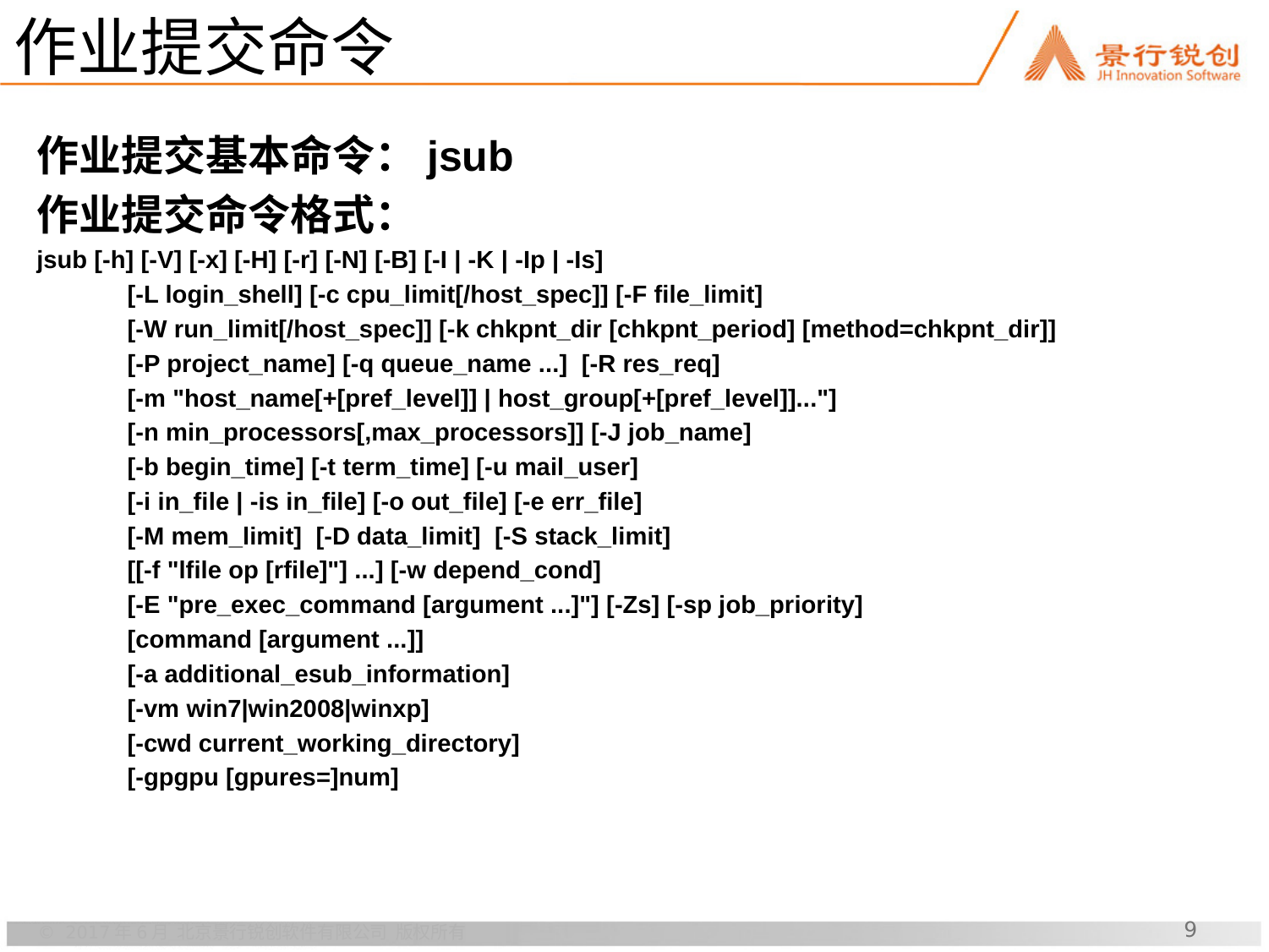

# 作业提交命令
作业提交基本命令：jsub
作业提交命令格式：
jsub [-h] [-V] [-x] [-H] [-r] [-N] [-B] [-I | -K | -Ip | -Is]
             [-L login_shell] [-c cpu_limit[/host_spec]] [-F file_limit]
             [-W run_limit[/host_spec]] [-k chkpnt_dir [chkpnt_period] [method=chkpnt_dir]]
             [-P project_name] [-q queue_name ...]  [-R res_req]
             [-m "host_name[+[pref_level]] | host_group[+[pref_level]]..."]
             [-n min_processors[,max_processors]] [-J job_name]
             [-b begin_time] [-t term_time] [-u mail_user]
             [-i in_file | -is in_file] [-o out_file] [-e err_file]
             [-M mem_limit]  [-D data_limit]  [-S stack_limit]
             [[-f "lfile op [rfile]"] ...] [-w depend_cond]
             [-E "pre_exec_command [argument ...]"] [-Zs] [-sp job_priority]
             [command [argument ...]]
             [-a additional_esub_information]
             [-vm win7|win2008|winxp]
             [-cwd current_working_directory]
             [-gpgpu [gpures=]num]
©  2017年6月  北京景行锐创软件有限公司  版权所有